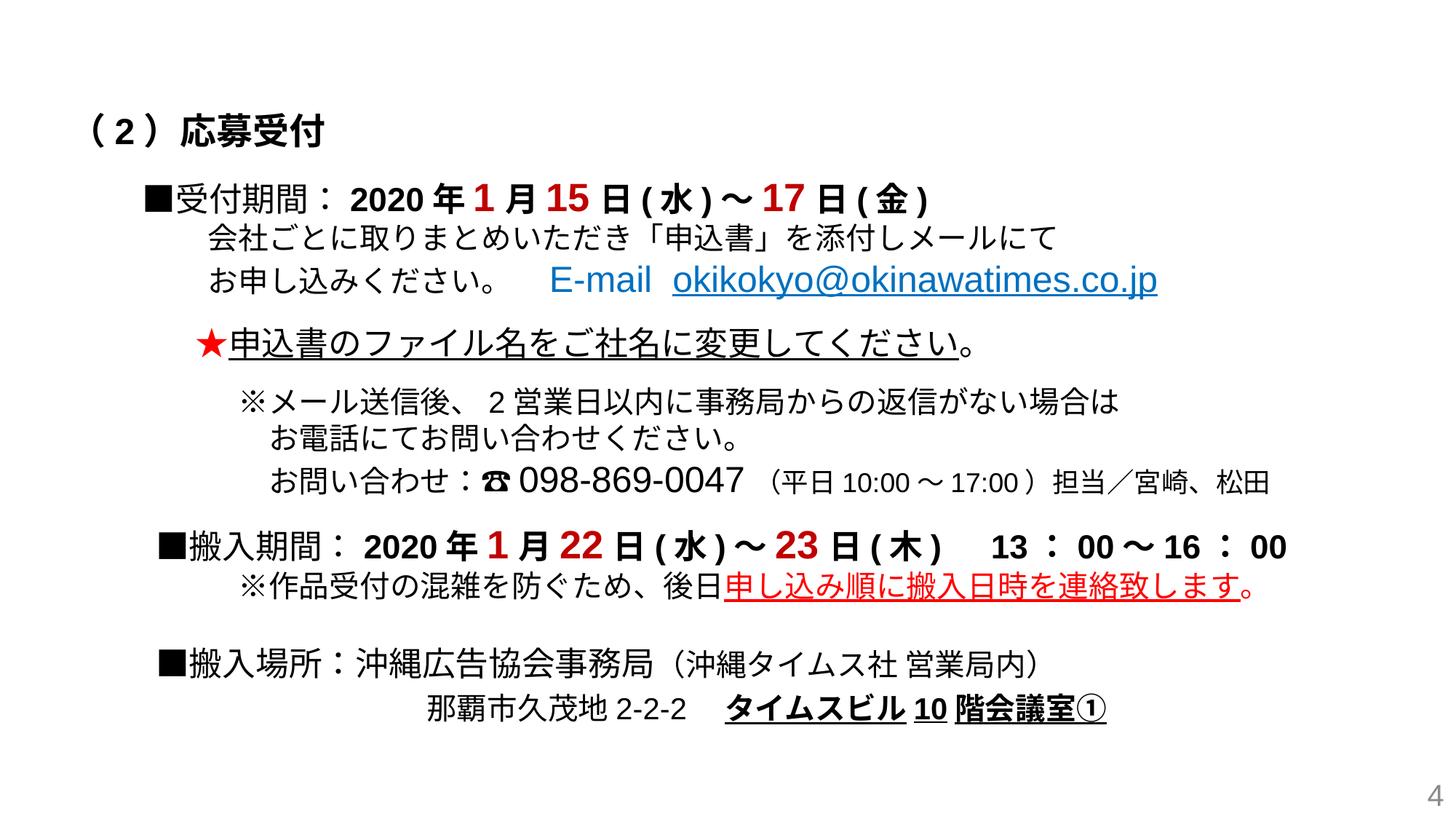

（2）応募受付

　　■受付期間：2020年1月15日(水)～17日(金)
　　　　会社ごとに取りまとめいただき「申込書」を添付しメールにて
　　　　お申し込みください。　E-mail  okikokyo@okinawatimes.co.jp

　　　★申込書のファイル名をご社名に変更してください。

　　　　　※メール送信後、2営業日以内に事務局からの返信がない場合は
　　　　　　お電話にてお問い合わせください。
　　　　　　お問い合わせ：☎098-869-0047（平日10:00～17:00）担当／宮崎、松田

　　■搬入期間：2020年1月22日(水)～23日(木)　13：00～16：00
　　　　　※作品受付の混雑を防ぐため、後日申し込み順に搬入日時を連絡致します。

　　■搬入場所：沖縄広告協会事務局（沖縄タイムス社 営業局内）
　　　　　　　　　　　那覇市久茂地2-2-2　タイムスビル10階会議室①
4